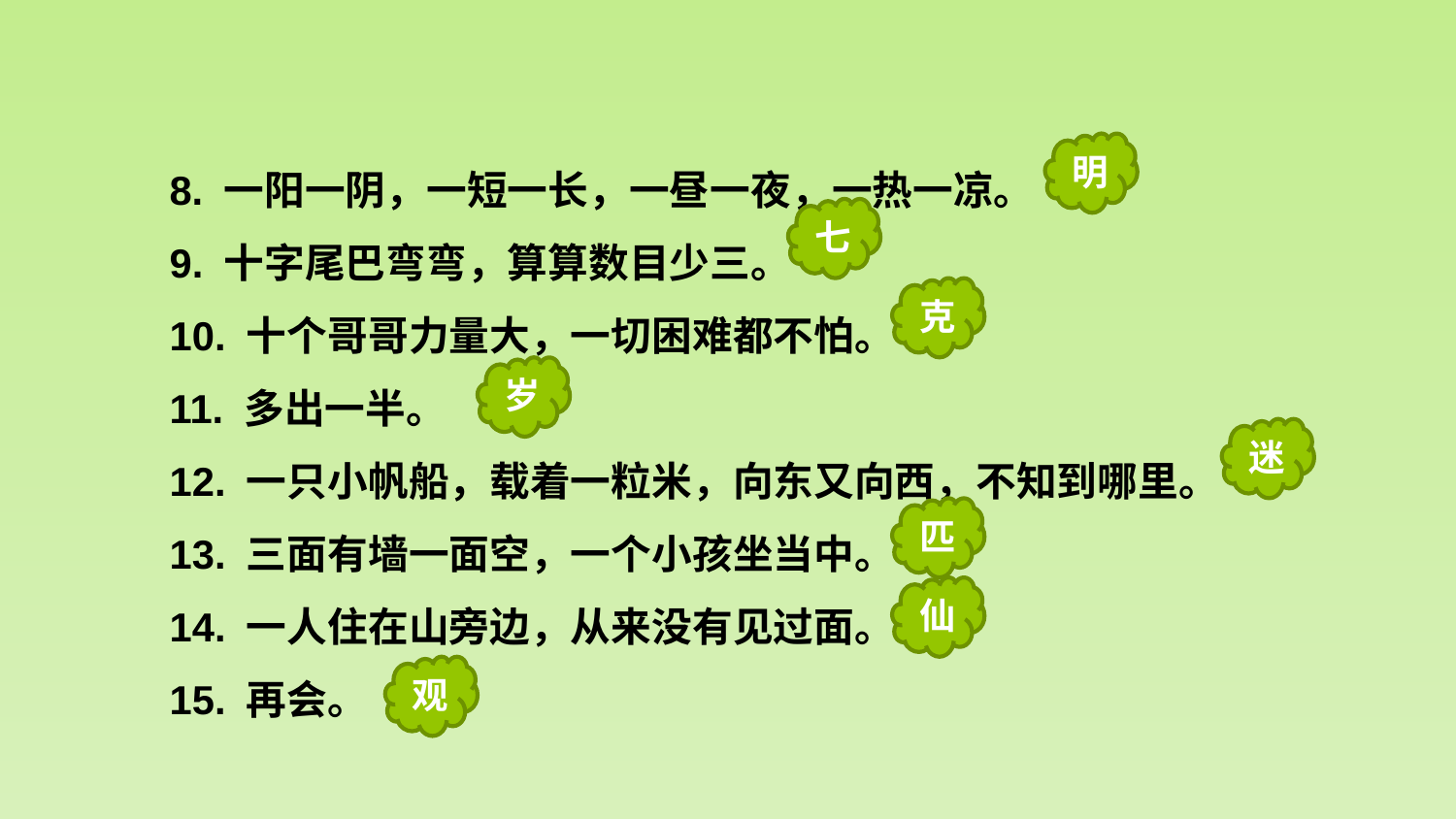

8. 一阳一阴，一短一长，一昼一夜，一热一凉。
9. 十字尾巴弯弯，算算数目少三。
10. 十个哥哥力量大，一切困难都不怕。
11. 多出一半。
12. 一只小帆船，载着一粒米，向东又向西，不知到哪里。
13. 三面有墙一面空，一个小孩坐当中。
14. 一人住在山旁边，从来没有见过面。
15. 再会。
明
七
克
岁
迷
匹
仙
观